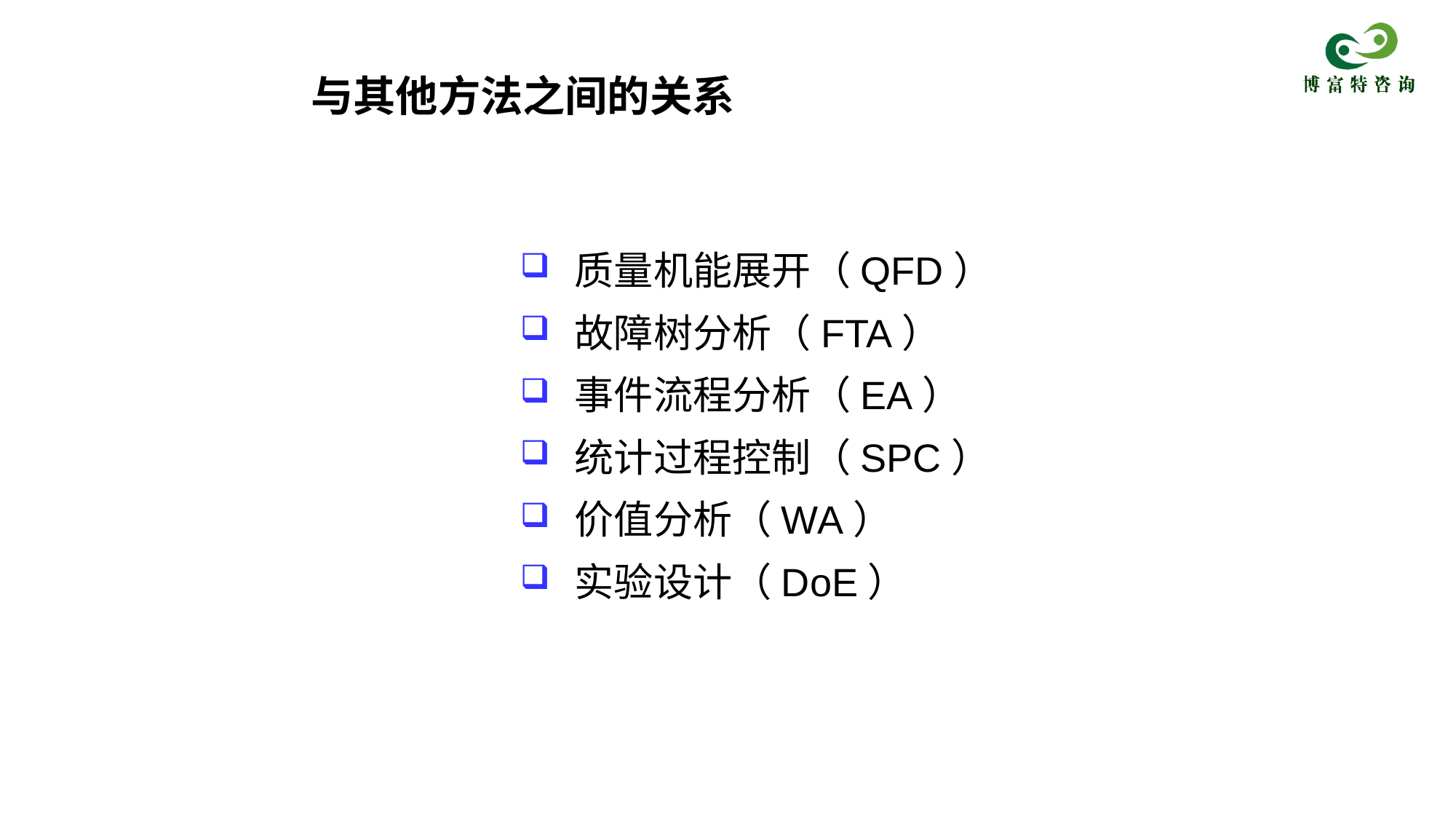

与其他方法之间的关系
质量机能展开（QFD）
故障树分析（FTA）
事件流程分析（EA）
统计过程控制（SPC）
价值分析（WA）
实验设计（DoE）